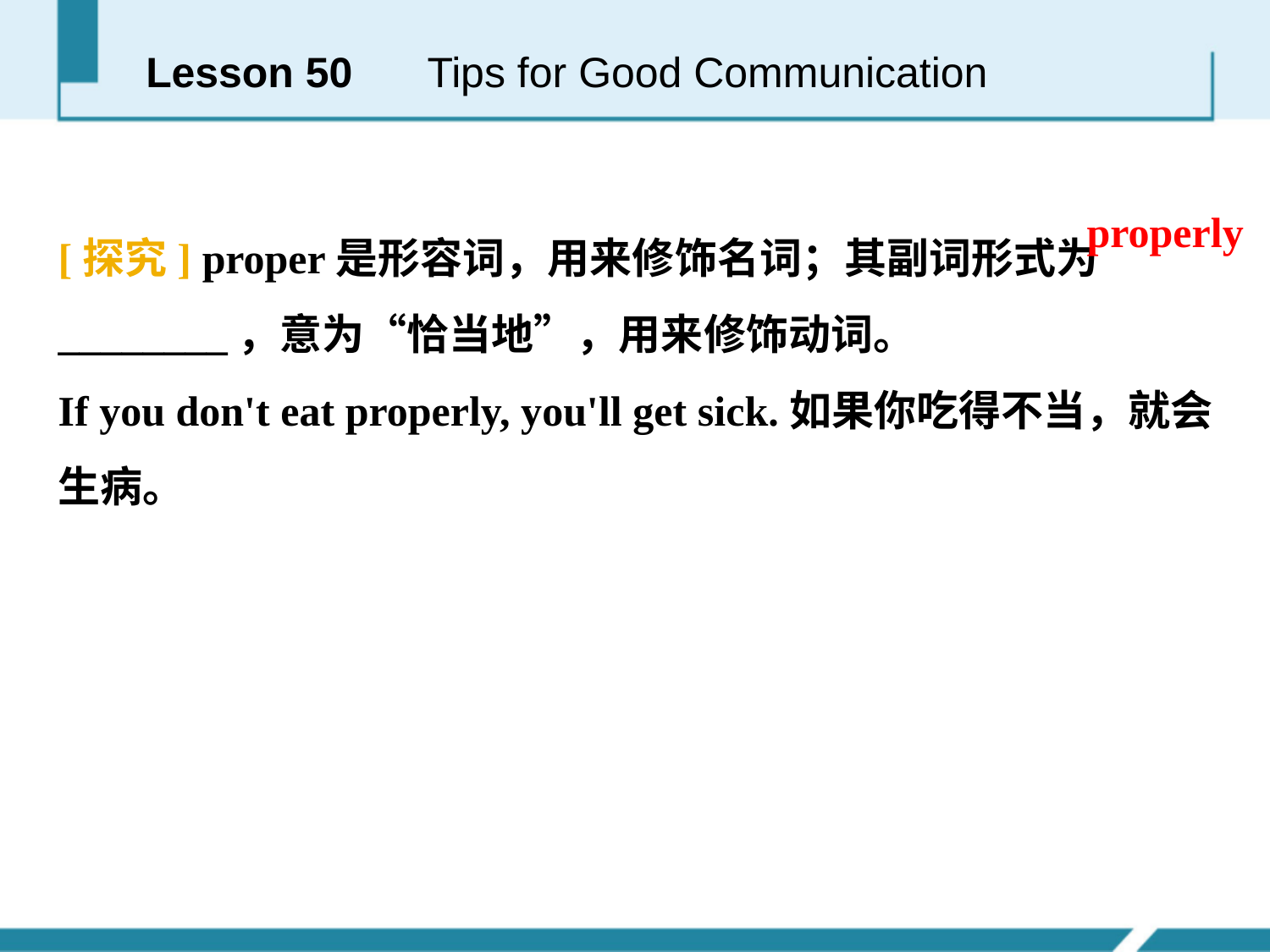

Lesson 50 　Tips for Good Communication

[探究] proper是形容词，用来修饰名词；其副词形式为________，意为“恰当地”，用来修饰动词。
If you don't eat properly, you'll get sick.如果你吃得不当，就会生病。
properly